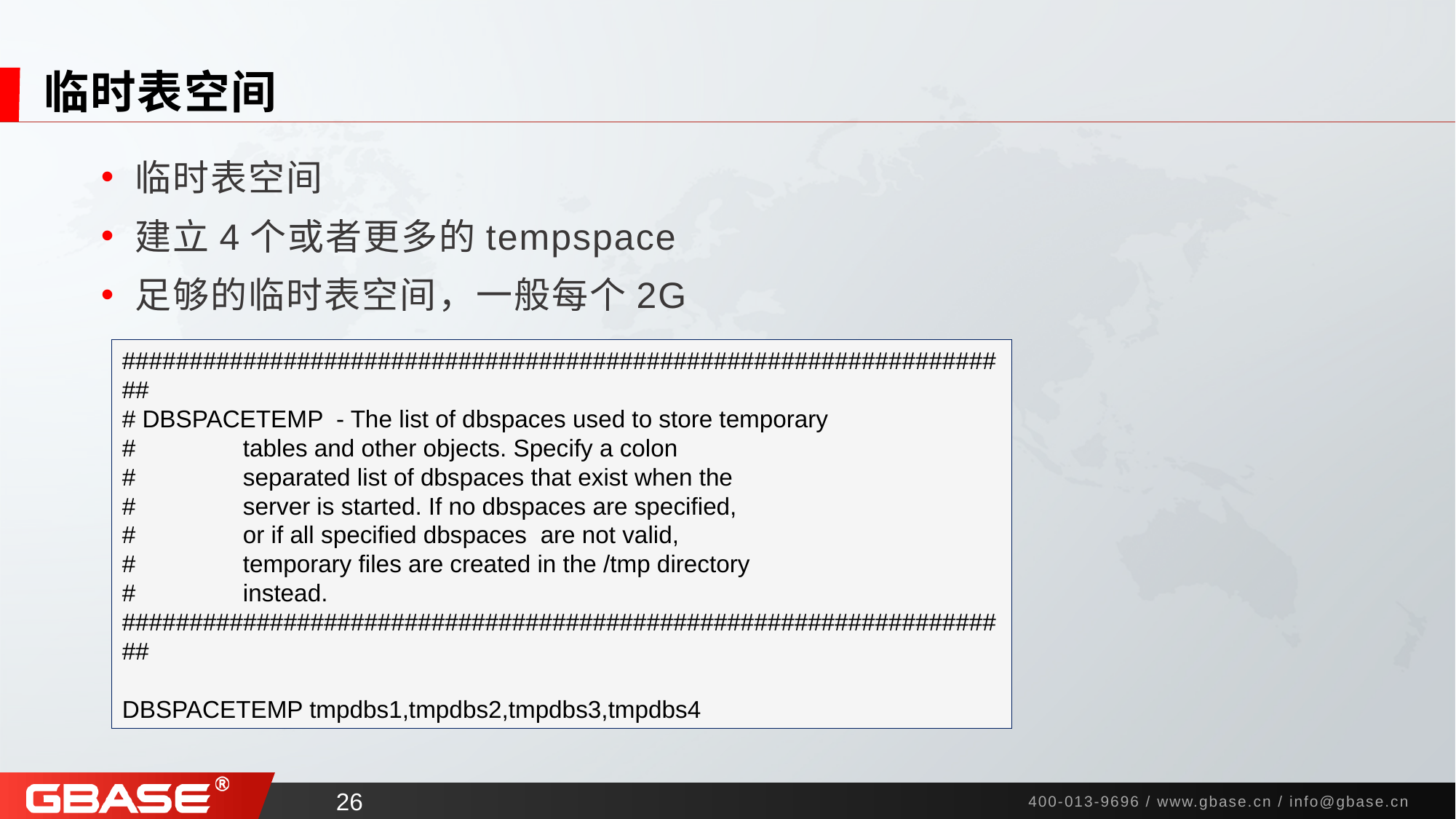

# 临时表空间
临时表空间
建立4个或者更多的tempspace
足够的临时表空间，一般每个2G

###################################################################
# DBSPACETEMP  - The list of dbspaces used to store temporary
#                tables and other objects. Specify a colon
#                separated list of dbspaces that exist when the
#                server is started. If no dbspaces are specified,
#                or if all specified dbspaces  are not valid,
#                temporary files are created in the /tmp directory
#                instead.
###################################################################

DBSPACETEMP tmpdbs1,tmpdbs2,tmpdbs3,tmpdbs4